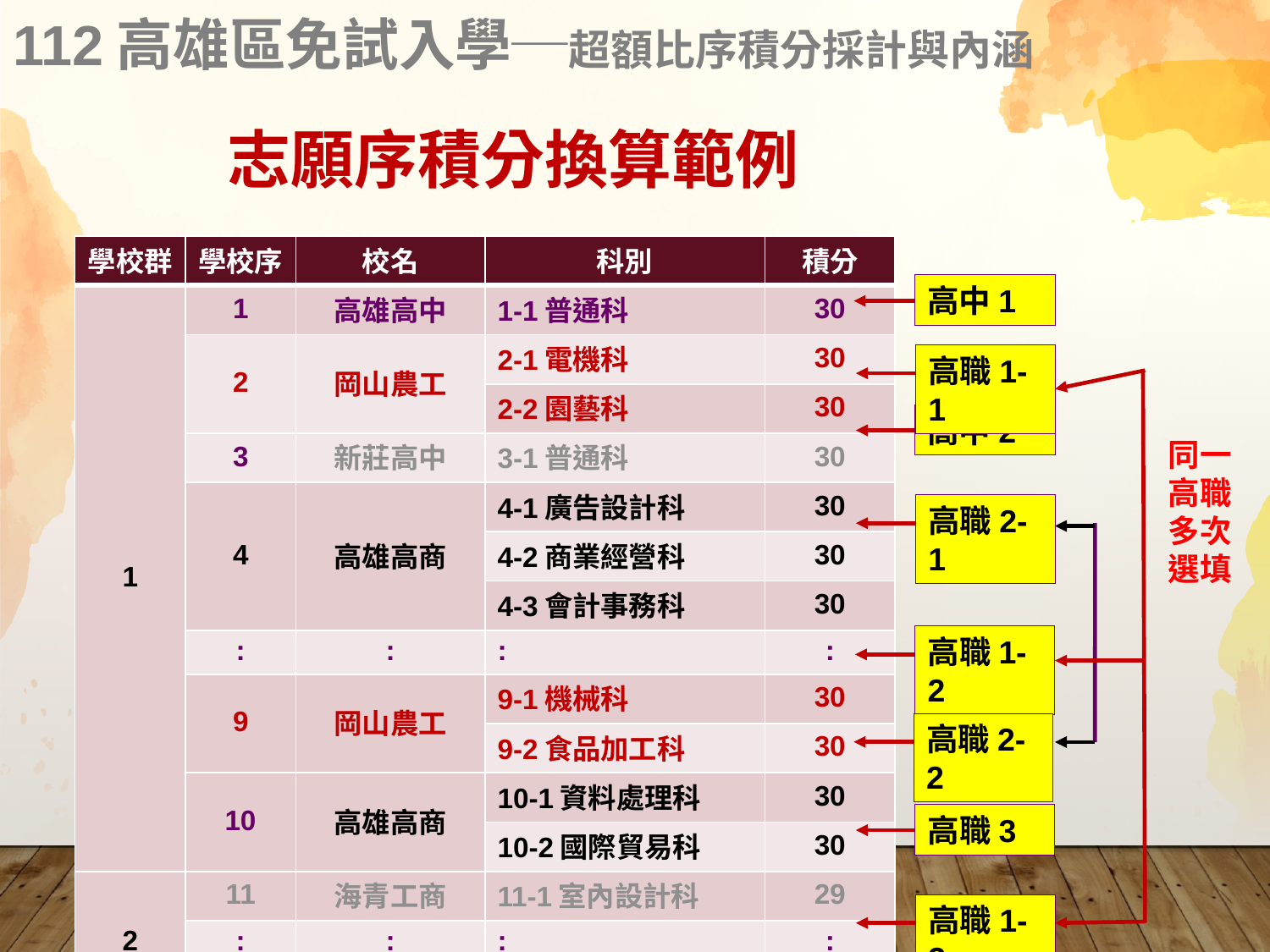

112高雄區免試入學─超額比序積分採計與內涵
志願序積分換算範例
| 學校群 | 學校序 | 校名 | 科別 | 積分 |
| --- | --- | --- | --- | --- |
| 1 | 1 | 高雄高中 | 1-1普通科 | 30 |
|  | 2 | 岡山農工 | 2-1電機科 | 30 |
|  |  |  | 2-2園藝科 | 30 |
|  | 3 | 新莊高中 | 3-1普通科 | 30 |
|  | 4 | 高雄高商 | 4-1廣告設計科 | 30 |
|  |  |  | 4-2商業經營科 | 30 |
|  |  |  | 4-3會計事務科 | 30 |
|  | : | : | : | : |
|  | 9 | 岡山農工 | 9-1機械科 | 30 |
|  |  |  | 9-2食品加工科 | 30 |
|  | 10 | 高雄高商 | 10-1資料處理科 | 30 |
|  |  |  | 10-2國際貿易科 | 30 |
| 2 | 11 | 海青工商 | 11-1室內設計科 | 29 |
|  | : | : | : | : |
|  | 16 | 岡山農工 | 16-1家政科 | 29 |
高中1
高職1-1
高中2
同一
高職
多次
選填
高職2-1
高職1-2
高職2-2
高職3
高職1-3